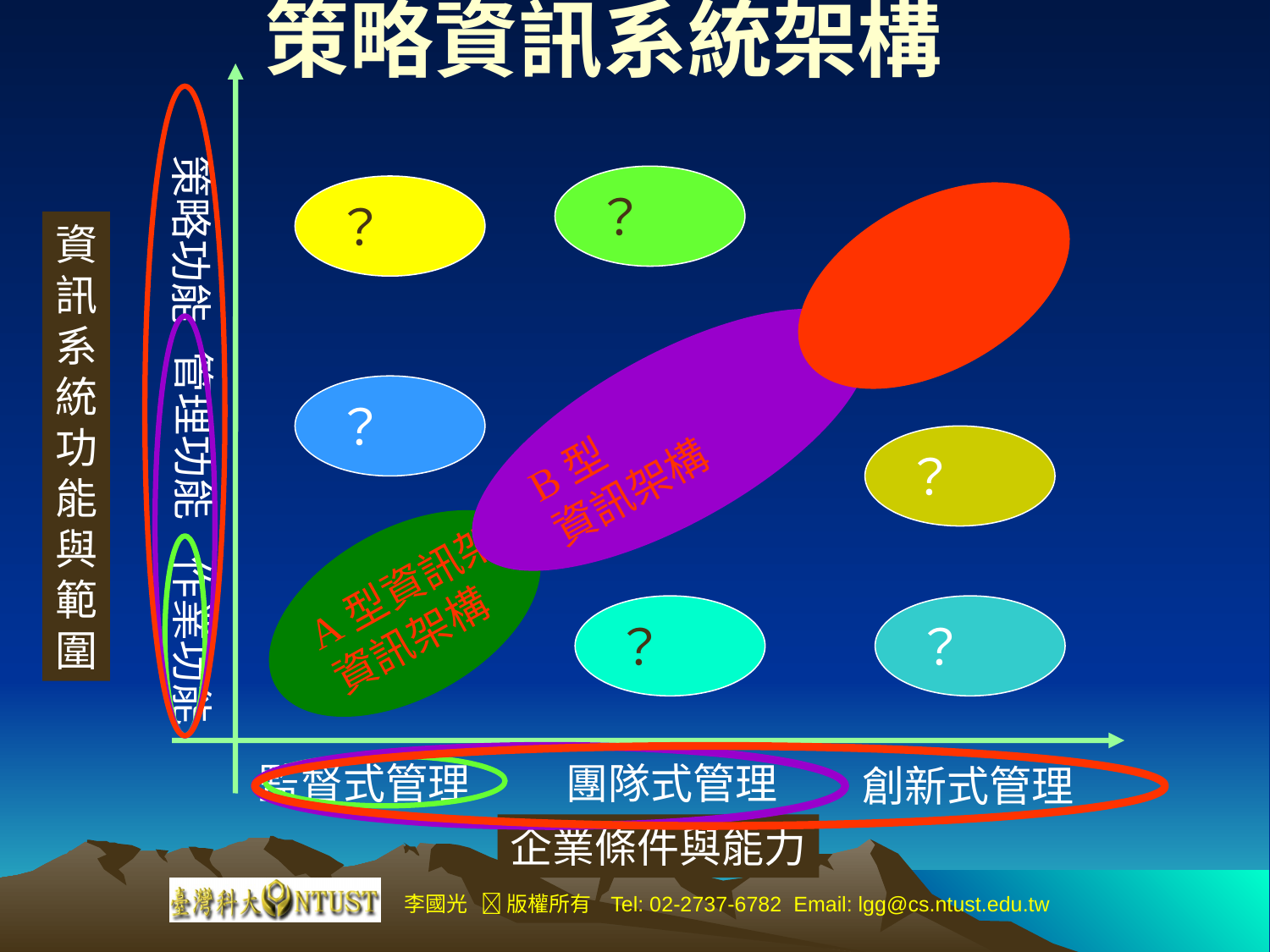

# 策略資訊系統架構
策略功能

C型
資訊架構

管理功能
B型
資訊架構

A型資訊架構型
資訊架構
作業功能

監督式管理
團隊式管理
創新式管理

？
？
？
？
？
？
資
訊
系
統
功
能
與
範
圍

企業條件與能力